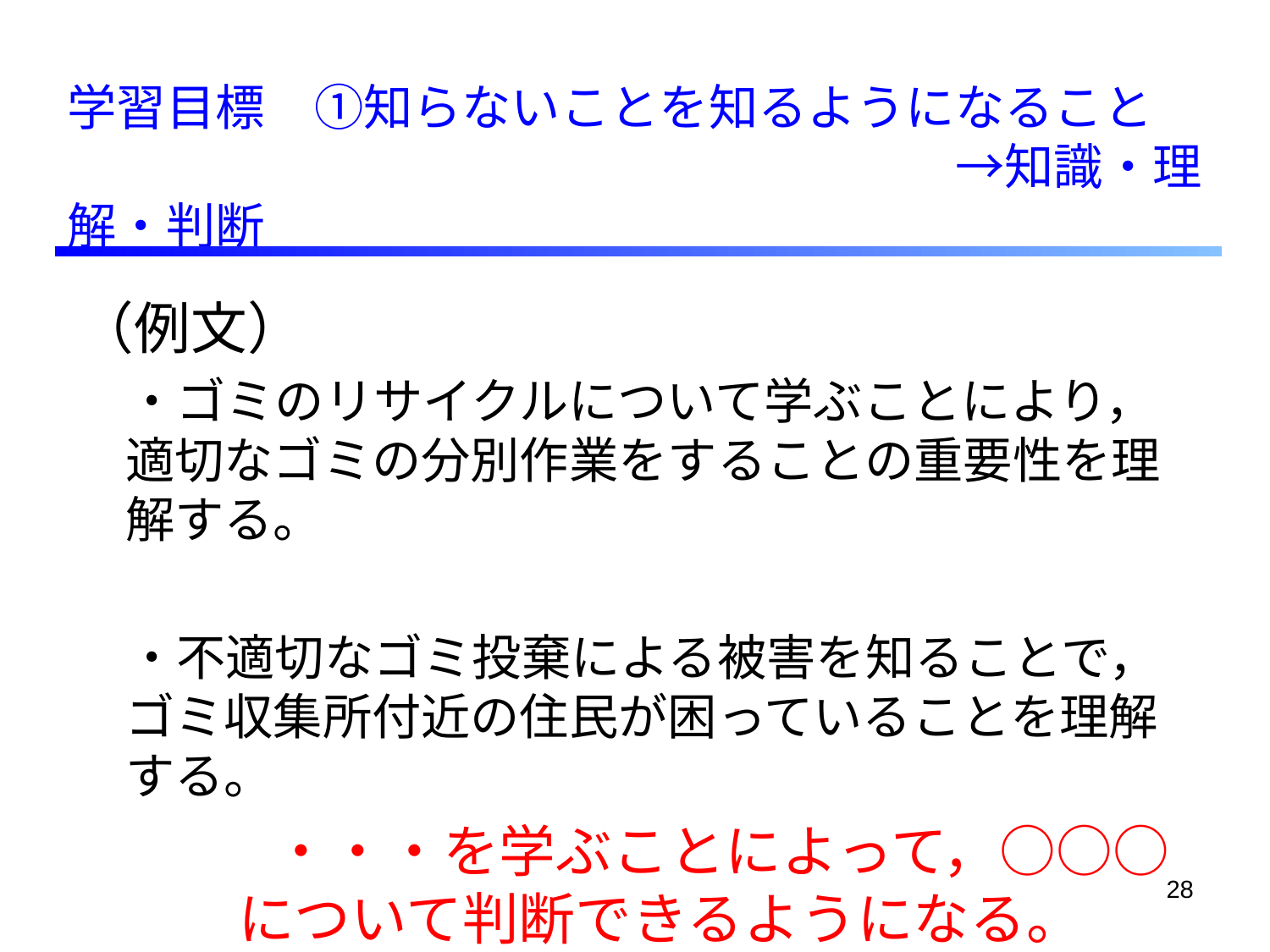

# 学習目標　①知らないことを知るようになること 　　　　　　　　　　　　　　　　　　→知識・理解・判断

（例文）
　・ゴミのリサイクルについて学ぶことにより，適切なゴミの分別作業をすることの重要性を理解する。

　・不適切なゴミ投棄による被害を知ることで，ゴミ収集所付近の住民が困っていることを理解する。
　　　・・・を学ぶことによって，○○○について判断できるようになる。
28